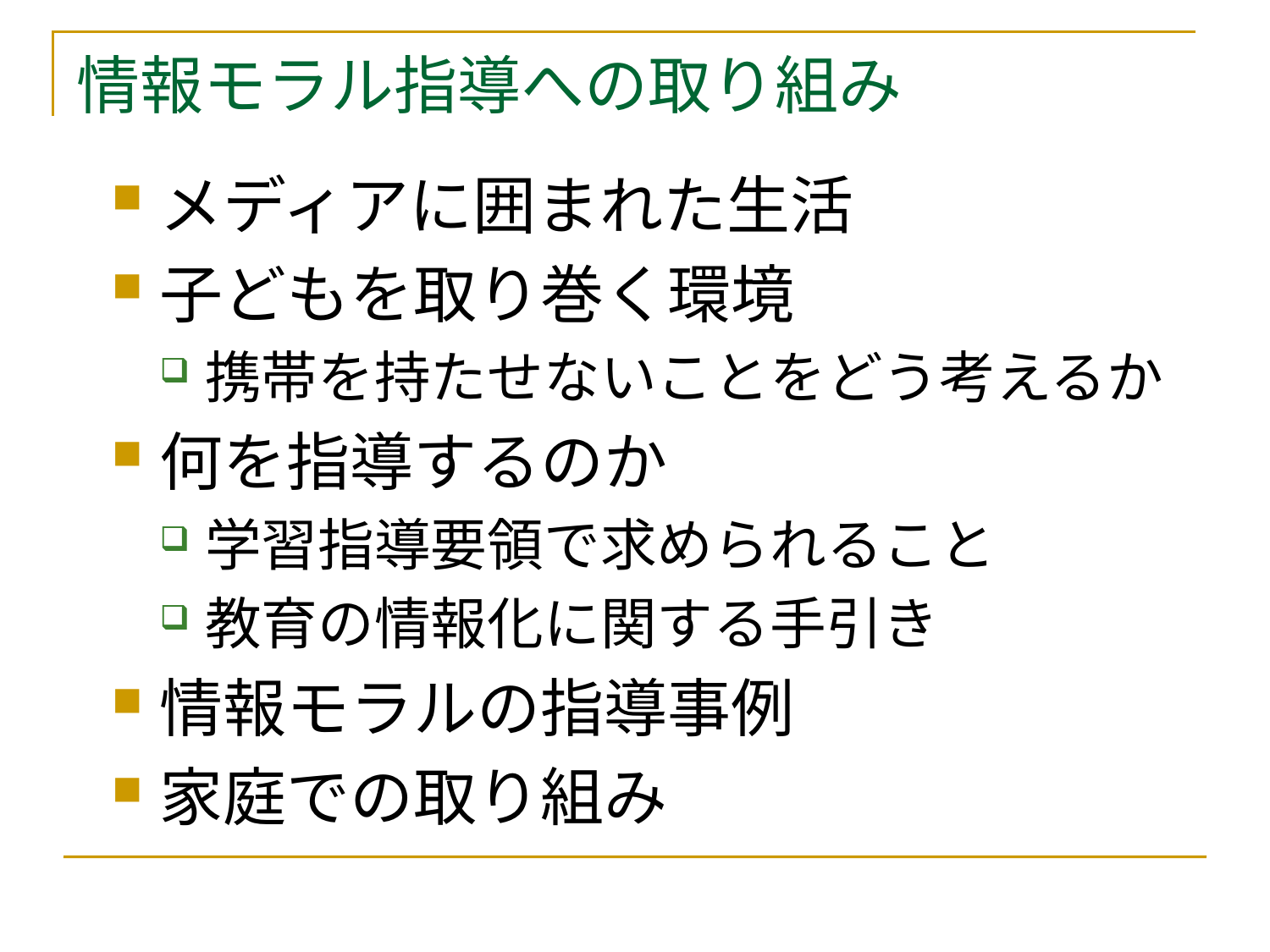

# 情報モラル指導への取り組み
メディアに囲まれた生活
子どもを取り巻く環境
携帯を持たせないことをどう考えるか
何を指導するのか
学習指導要領で求められること
教育の情報化に関する手引き
情報モラルの指導事例
家庭での取り組み